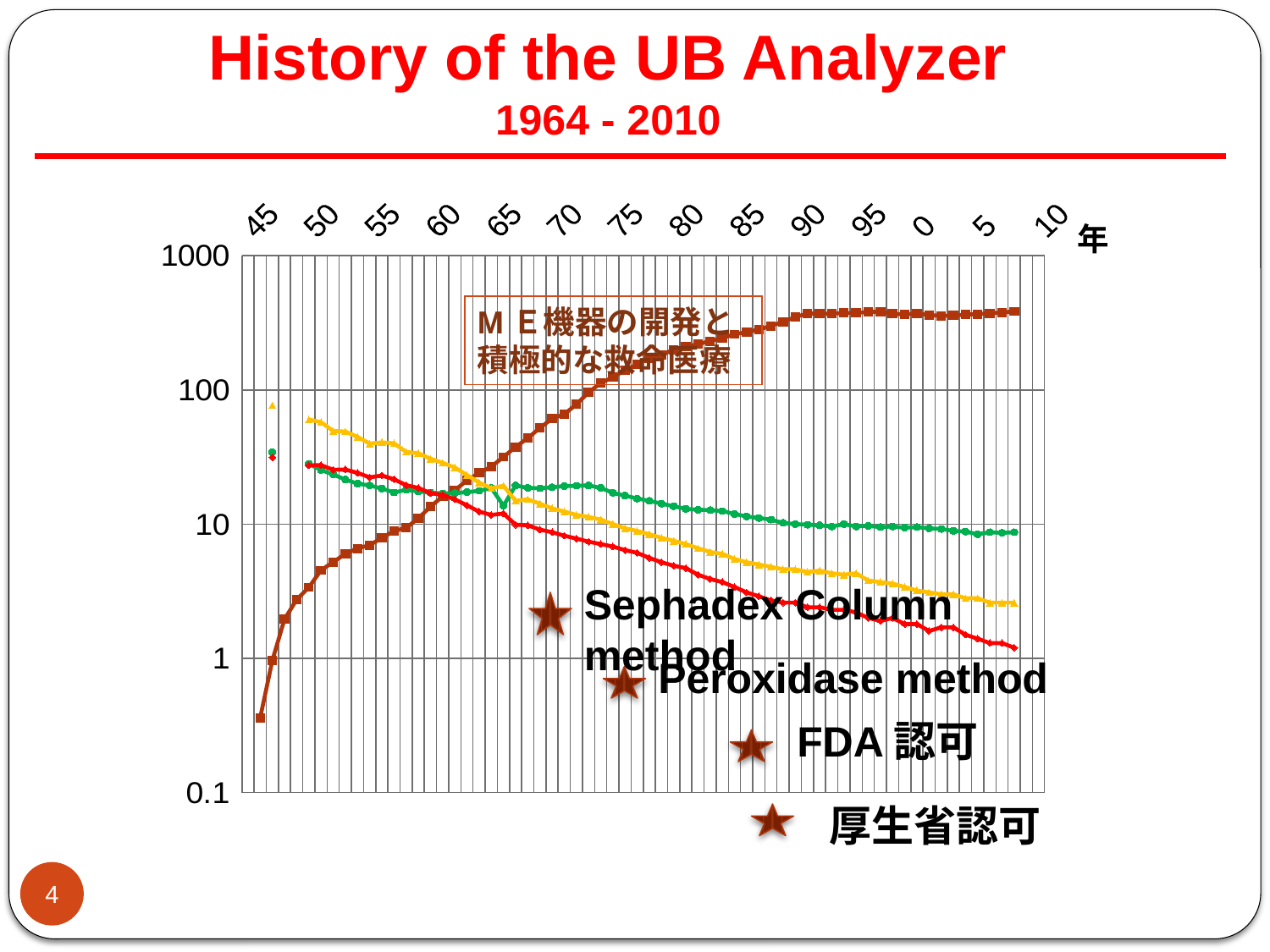

History of the UB Analyzer
1964 - 2010

### Chart

| Category | 国民所得, 兆円 | 出生率 | 乳児児死亡率 | 新生児死亡率 |
|---|---|---|---|---|
| 45.0 | None | None | None | None |
| 46.0 | 0.360900000000001 | None | None | None |
| 47.0 | 0.968000000000001 | 34.3 | 76.7 | 31.4 |
| 48.0 | 1.961599999999994 | None | None | None |
| 49.0 | 2.7373 | None | None | None |
| 50.0 | 3.3815 | 28.1 | 60.1 | 27.4 |
| 51.0 | 4.525199999999995 | 25.3 | 57.5 | 27.5 |
| 52.0 | 5.216 | 23.4 | 49.4 | 25.4 |
| 53.0 | 6.002 | 21.5 | 48.9 | 25.5 |
| 54.0 | 6.592 | 20.0 | 44.6 | 24.1 |
| 55.0 | 6.973300000000013 | 19.4 | 39.8 | 22.3 |
| 56.0 | 7.8962 | 18.4 | 40.6 | 23.0 |
| 57.0 | 8.8681 | 17.2 | 40.0 | 21.6 |
| 58.0 | 9.382900000000005 | 18.0 | 34.5 | 19.5 |
| 59.0 | 11.0423 | 17.5 | 33.7 | 18.6 |
| 60.0 | 13.4967 | 17.2 | 30.7 | 17.0 |
| 61.0 | 16.0819 | 16.9 | 28.6 | 16.5 |
| 62.0 | 17.8933 | 17.0 | 26.4 | 15.3 |
| 63.0 | 21.09929999999999 | 17.3 | 23.2 | 13.8 |
| 64.0 | 24.0514 | 17.7 | 20.4 | 12.4 |
| 65.0 | 26.82700000000001 | 18.6 | 18.5 | 11.7 |
| 66.0 | 31.64480000000007 | 13.7 | 19.3 | 12.0 |
| 67.0 | 37.5477 | 19.4 | 14.9 | 9.9 |
| 68.0 | 43.72090000000013 | 18.6 | 15.3 | 9.8 |
| 69.0 | 52.1178 | 18.5 | 14.2 | 9.1 |
| 70.0 | 61.02970000000001 | 18.8 | 13.1 | 8.700000000000001 |
| 71.0 | 65.91050000000001 | 19.2 | 12.4 | 8.200000000000001 |
| 72.0 | 77.9369 | 19.3 | 11.7 | 7.8 |
| 73.0 | 95.8396 | 19.4 | 11.3 | 7.4 |
| 74.0 | 112.4716 | 18.6 | 10.8 | 7.1 |
| 75.0 | 123.9907 | 17.1 | 10.0 | 6.8 |
| 76.0 | 140.3972000000005 | 16.3 | 9.3 | 6.4 |
| 77.0 | 155.7032 | 15.5 | 8.9 | 6.1 |
| 78.0 | 171.7785 | 14.9 | 8.4 | 5.6 |
| 79.0 | 182.2066 | 14.2 | 7.9 | 5.2 |
| 80.0 | 199.5902 | 13.6 | 7.5 | 4.9 |
| 81.0 | 209.7489 | 13.0 | 7.1 | 4.7 |
| 82.0 | 219.3918000000001 | 12.8 | 6.6 | 4.2 |
| 83.0 | 230.8057 | 12.7 | 6.2 | 3.9 |
| 84.0 | 243.6089 | 12.5 | 6.0 | 3.7 |
| 85.0 | 259.5898000000001 | 11.9 | 5.5 | 3.4 |
| 86.0 | 269.3947 | 11.4 | 5.2 | 3.1 |
| 87.0 | 281.7374999999989 | 11.1 | 5.0 | 2.9 |
| 88.0 | 299.5894 | 10.8 | 4.8 | 2.7 |
| 89.0 | 322.1 | 10.2 | 4.6 | 2.6 |
| 90.0 | 348.3 | 10.0 | 4.6 | 2.6 |
| 91.0 | 371.1 | 9.9 | 4.4 | 2.4 |
| 92.0 | 369.3 | 9.8 | 4.5 | 2.4 |
| 93.0 | 369.0 | 9.6 | 4.3 | 2.3 |
| 94.0 | 374.1 | 10.0 | 4.2 | 2.3 |
| 95.0 | 374.3 | 9.6 | 4.3 | 2.2 |
| 96.0 | 380.6 | 9.700000000000001 | 3.8 | 2.0 |
| 97.0 | 382.0 | 9.5 | 3.7 | 1.9 |
| 98.0 | 368.9 | 9.6 | 3.6 | 2.0 |
| 99.0 | 364.3 | 9.4 | 3.4 | 1.8 |
| 0.0 | 371.8 | 9.5 | 3.2 | 1.8 |
| 1.0 | 361.3 | 9.3 | 3.1 | 1.6 |
| 2.0 | 355.8 | 9.200000000000001 | 3.0 | 1.700000000000003 |
| 3.0 | 358.1 | 8.9 | 3.0 | 1.700000000000003 |
| 4.0 | 363.9 | 8.8 | 2.8 | 1.5 |
| 5.0 | 366.7 | 8.4 | 2.8 | 1.4 |
| 6.0 | 373.2 | 8.700000000000001 | 2.6 | 1.3 |
| 7.0 | 377.3 | 8.6 | 2.6 | 1.3 |
| 8.0 | 384.4 | 8.700000000000001 | 2.6 | 1.2 |
| 9.0 | None | None | None | None |
| 10.0 | None | None | None | None |
年
MＥ機器の開発と
積極的な救命医療
Sephadex Column method

Peroxidase method

FDA認可

厚生省認可

4